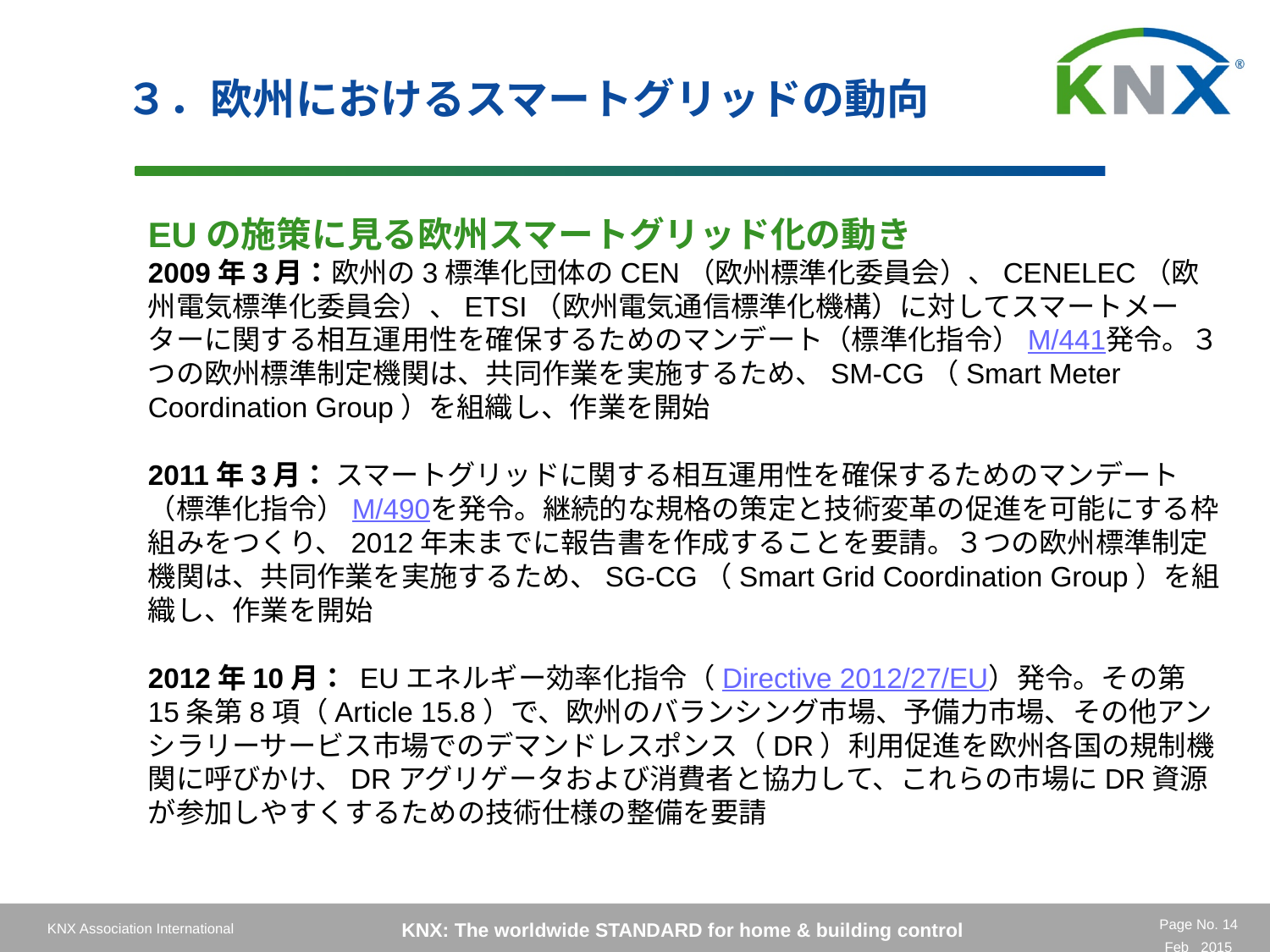

３．欧州におけるスマートグリッドの動向
EUの施策に見る欧州スマートグリッド化の動き
2009年3月：欧州の3標準化団体のCEN（欧州標準化委員会）、CENELEC（欧州電気標準化委員会）、ETSI（欧州電気通信標準化機構）に対してスマートメーターに関する相互運用性を確保するためのマンデート（標準化指令）M/441発令。３つの欧州標準制定機関は、共同作業を実施するため、SM-CG（Smart Meter Coordination Group）を組織し、作業を開始
2011年3月： スマートグリッドに関する相互運用性を確保するためのマンデート（標準化指令）M/490を発令。継続的な規格の策定と技術変革の促進を可能にする枠組みをつくり、2012年末までに報告書を作成することを要請。３つの欧州標準制定機関は、共同作業を実施するため、SG-CG（Smart Grid Coordination Group）を組織し、作業を開始
2012年10月： EUエネルギー効率化指令（Directive 2012/27/EU）発令。その第15条第8項（Article 15.8）で、欧州のバランシング市場、予備力市場、その他アンシラリーサービス市場でのデマンドレスポンス（DR）利用促進を欧州各国の規制機関に呼びかけ、DRアグリゲータおよび消費者と協力して、これらの市場にDR資源が参加しやすくするための技術仕様の整備を要請